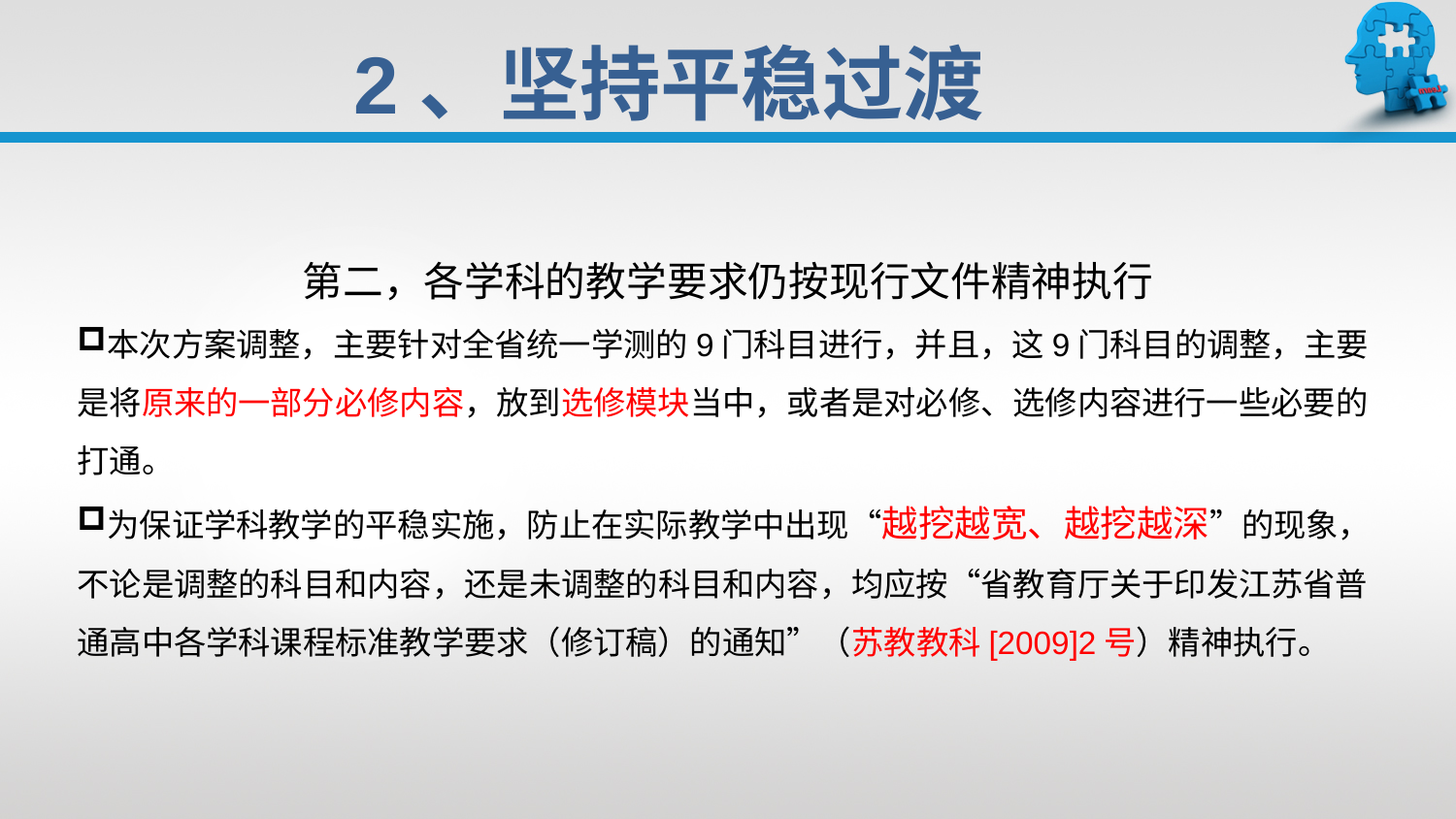

2、坚持平稳过渡
第二，各学科的教学要求仍按现行文件精神执行
本次方案调整，主要针对全省统一学测的9门科目进行，并且，这9门科目的调整，主要是将原来的一部分必修内容，放到选修模块当中，或者是对必修、选修内容进行一些必要的打通。
为保证学科教学的平稳实施，防止在实际教学中出现“越挖越宽、越挖越深”的现象，不论是调整的科目和内容，还是未调整的科目和内容，均应按“省教育厅关于印发江苏省普通高中各学科课程标准教学要求（修订稿）的通知”（苏教教科[2009]2号）精神执行。